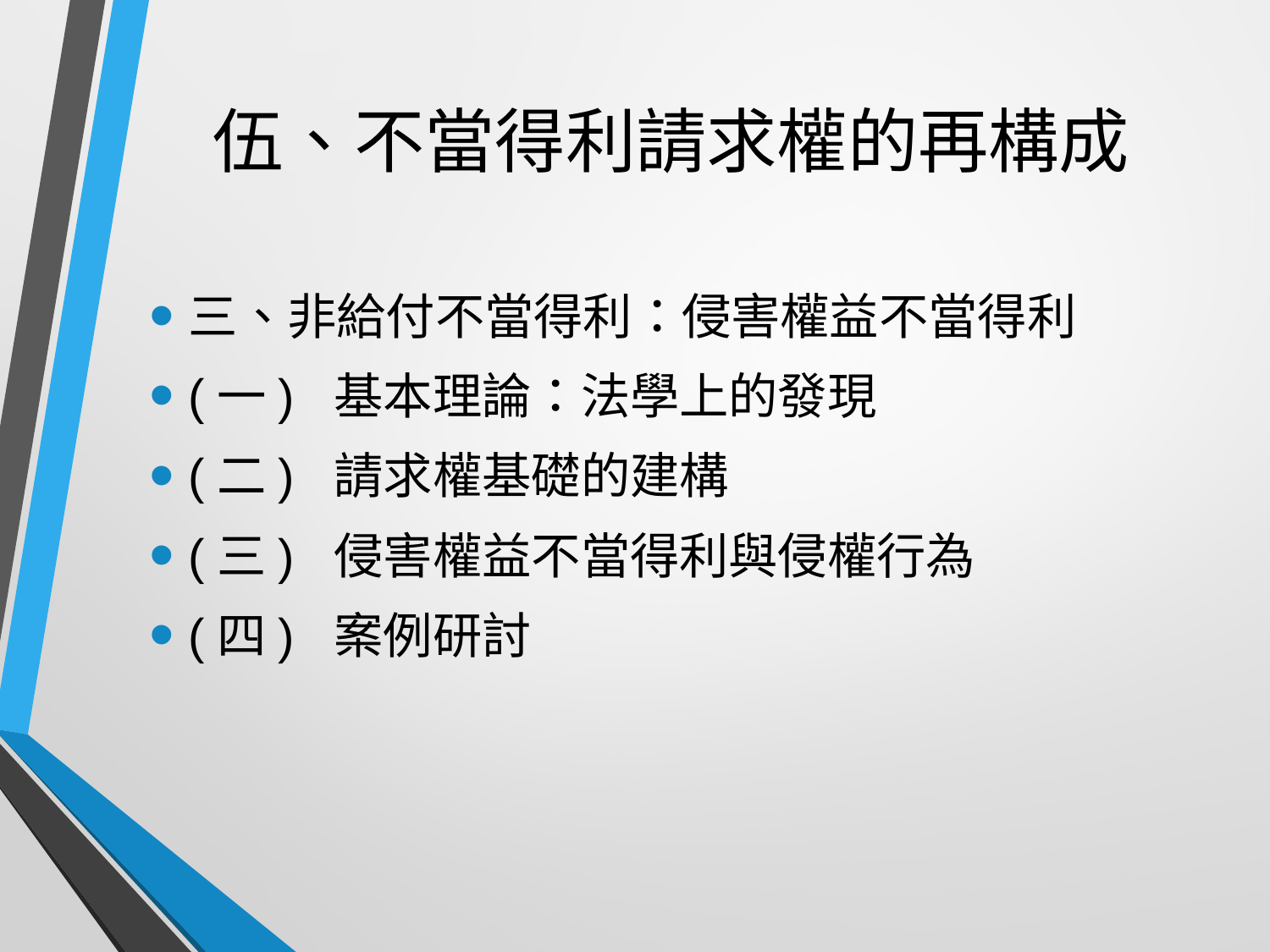

# 伍、不當得利請求權的再構成
三、非給付不當得利：侵害權益不當得利
(一)  基本理論：法學上的發現
(二)  請求權基礎的建構
(三)  侵害權益不當得利與侵權行為
(四)  案例研討